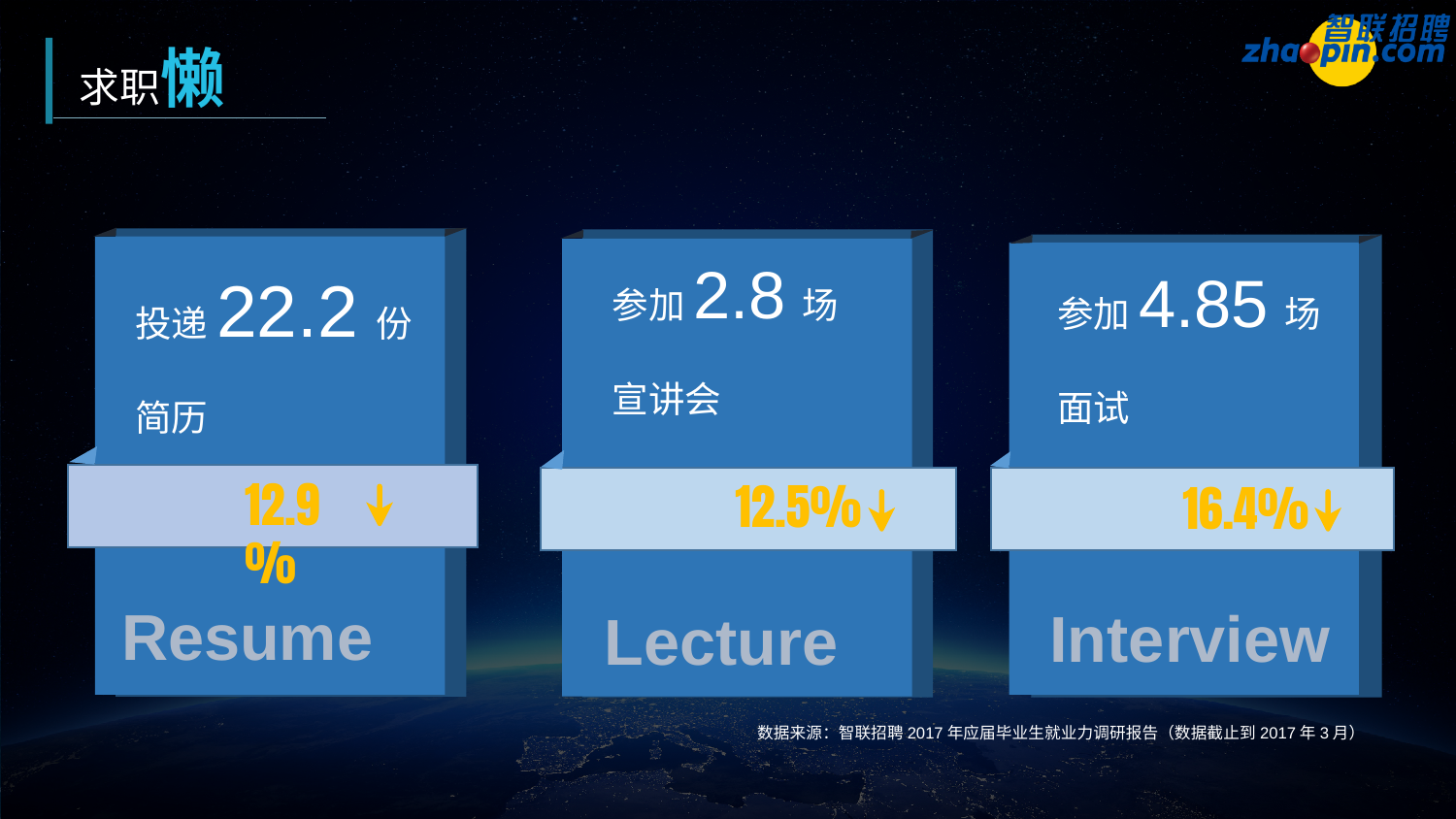

求职懒

参加2.8场

宣讲会
参加4.85场

面试
投递22.2份

简历

12.9%
12.5%
16.4%

Resume
Interview
Lecture
数据来源：智联招聘2017年应届毕业生就业力调研报告（数据截止到2017年3月）